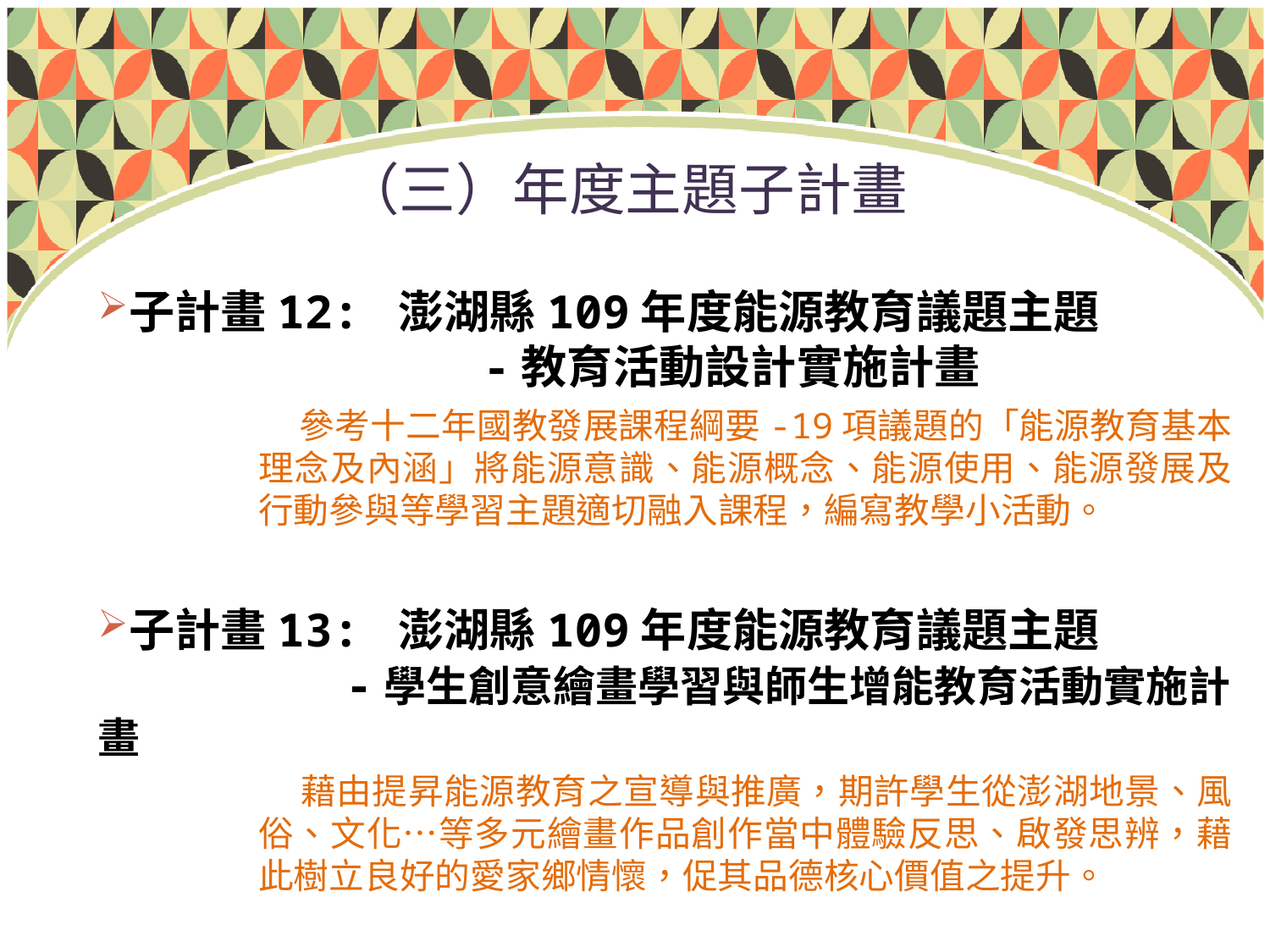

# （三）年度主題子計畫
子計畫12: 澎湖縣109年度能源教育議題主題
              -教育活動設計實施計畫
    參考十二年國教發展課程綱要-19項議題的「能源教育基本理念及內涵」將能源意識、能源概念、能源使用、能源發展及行動參與等學習主題適切融入課程，編寫教學小活動。

子計畫13: 澎湖縣109年度能源教育議題主題
         -學生創意繪畫學習與師生增能教育活動實施計畫
    藉由提昇能源教育之宣導與推廣，期許學生從澎湖地景、風俗、文化…等多元繪畫作品創作當中體驗反思、啟發思辨，藉此樹立良好的愛家鄉情懷，促其品德核心價值之提升。